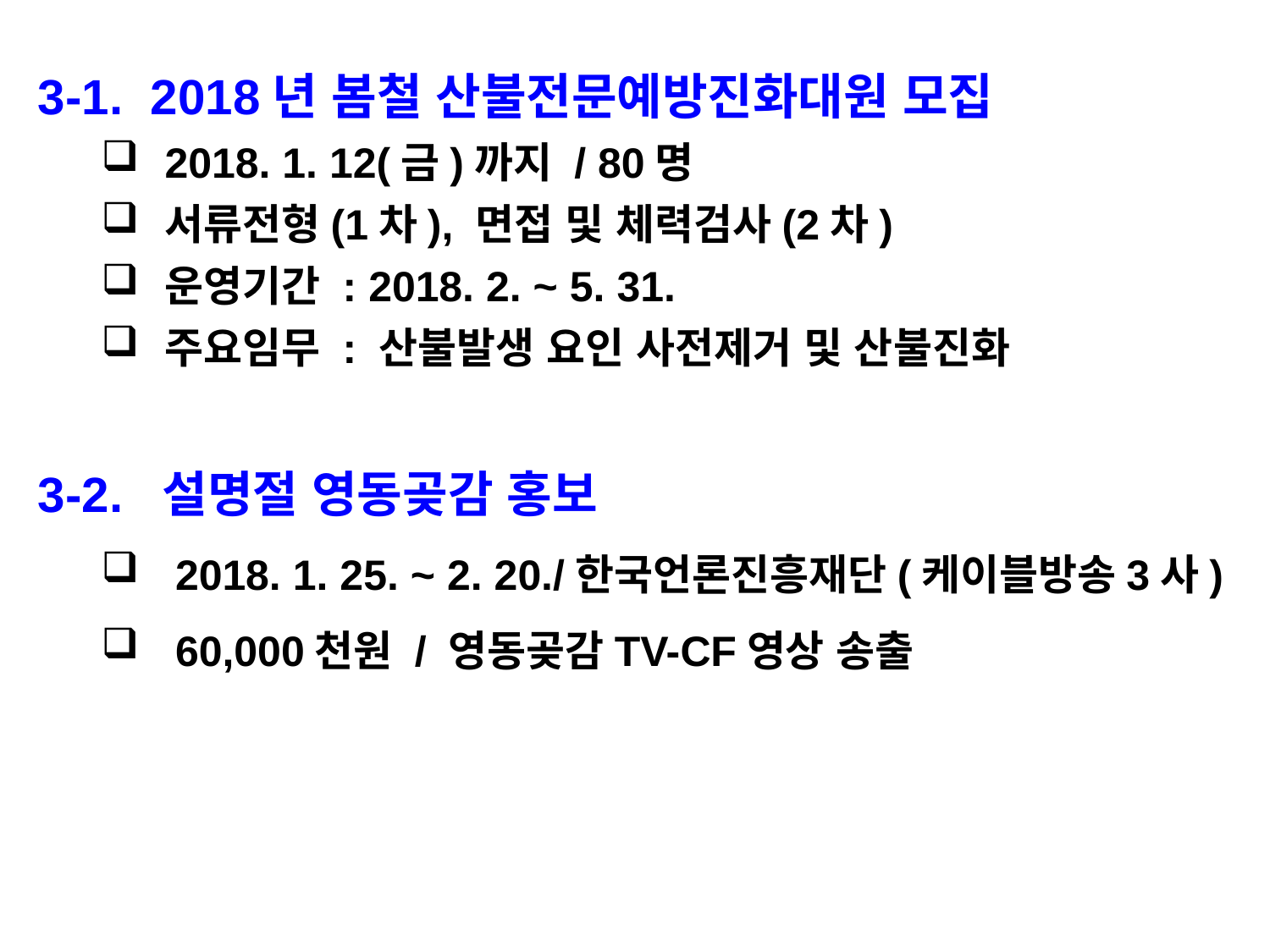

3-1.  2018년 봄철 산불전문예방진화대원 모집
2018. 1. 12(금)까지 / 80명
서류전형(1차), 면접 및 체력검사(2차)
운영기간 : 2018. 2. ~ 5. 31.
주요임무 : 산불발생 요인 사전제거 및 산불진화

3-2.  설명절 영동곶감 홍보
2018. 1. 25. ~ 2. 20./한국언론진흥재단(케이블방송3사)
60,000천원 / 영동곶감TV-CF영상 송출